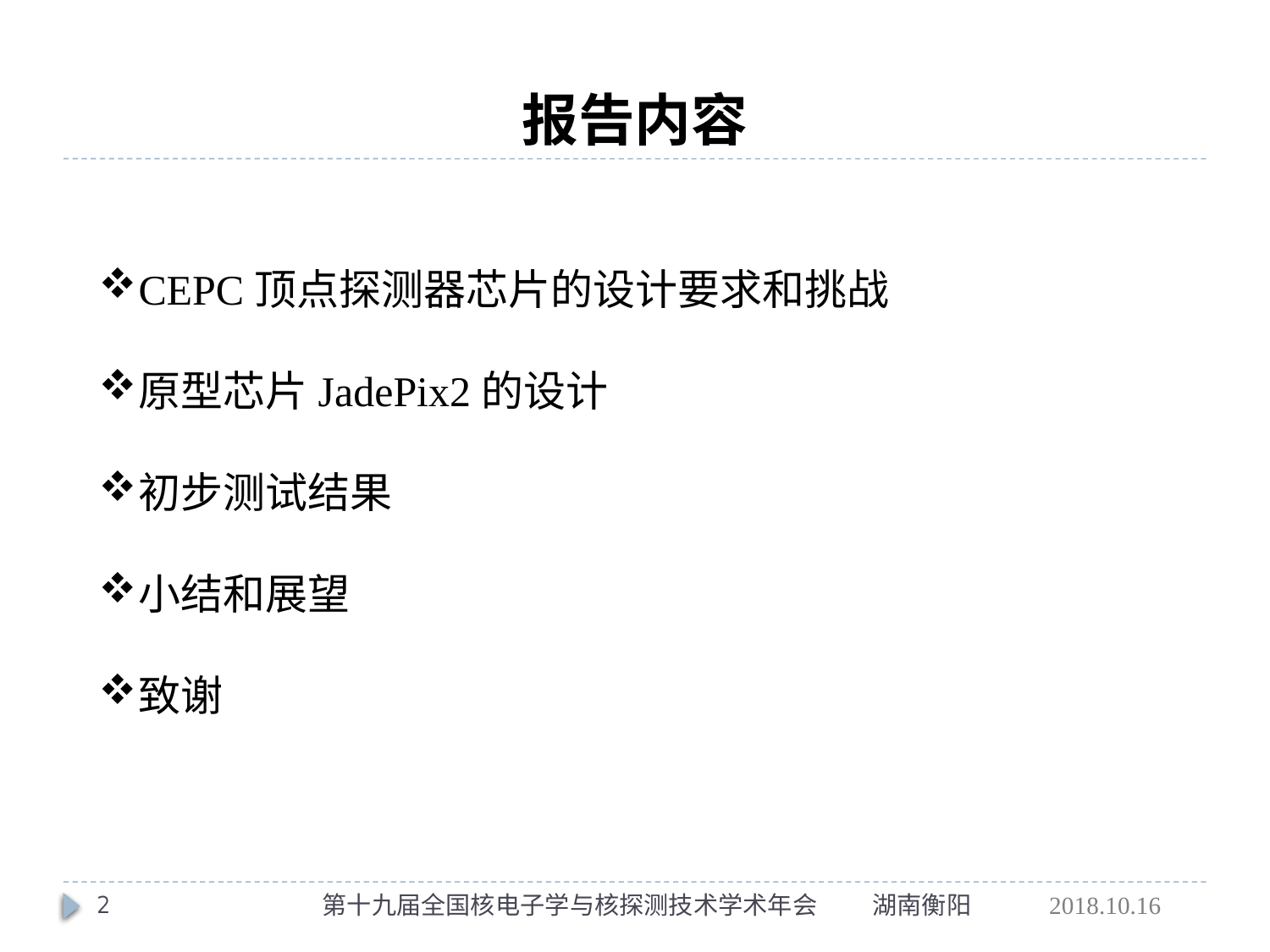

# 报告内容
CEPC顶点探测器芯片的设计要求和挑战
原型芯片JadePix2的设计
初步测试结果
小结和展望
致谢
2
第十九届全国核电子学与核探测技术学术年会          湖南衡阳             2018.10.16